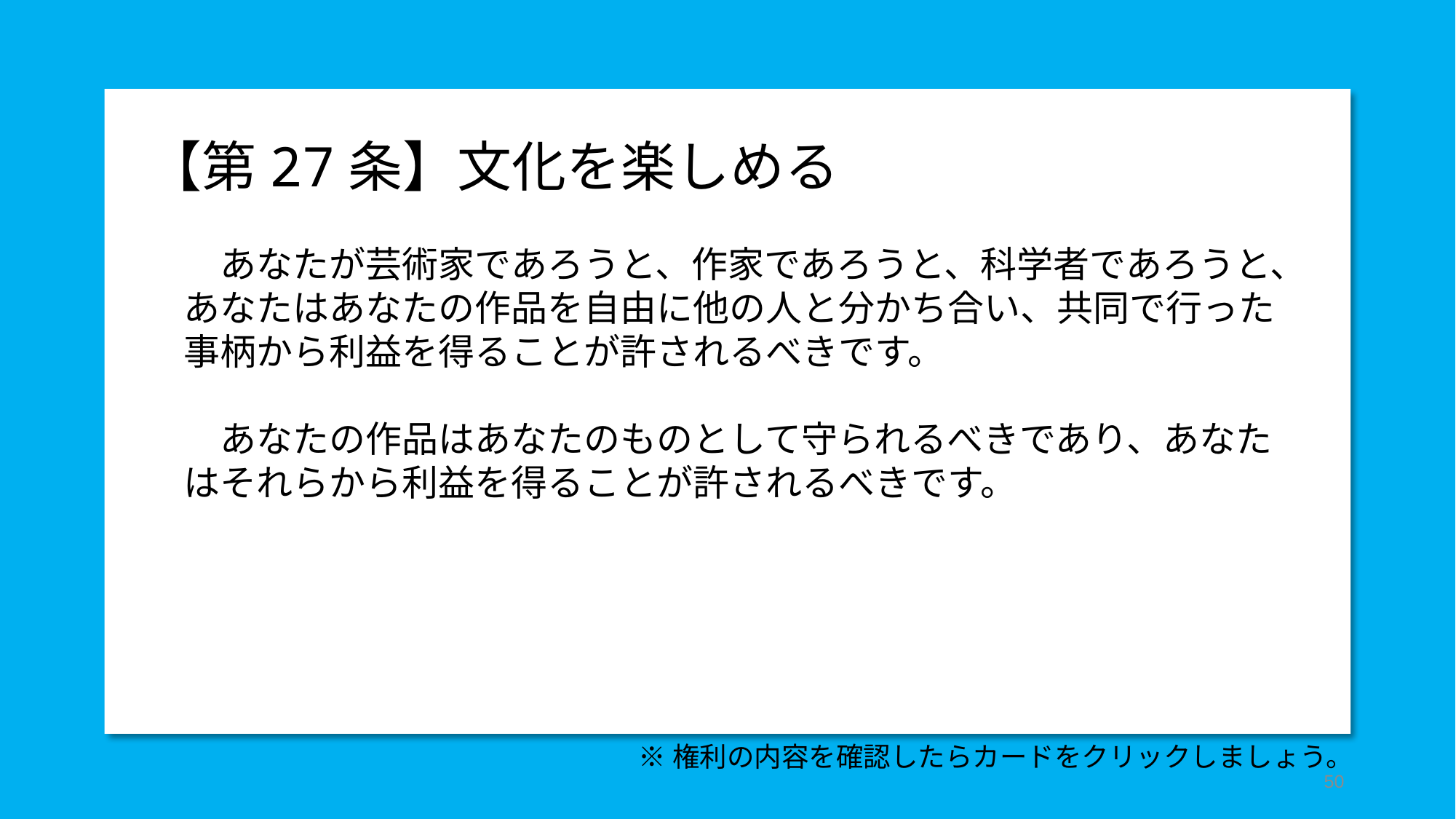

【第27条】文化を楽しめる

　　あなたが芸術家であろうと、作家であろうと、科学者であろうと、
　あなたはあなたの作品を自由に他の人と分かち合い、共同で行った
　事柄から利益を得ることが許されるべきです。

　　あなたの作品はあなたのものとして守られるべきであり、あなた
　はそれらから利益を得ることが許されるべきです。
※権利の内容を確認したらカードをクリックしましょう。
50